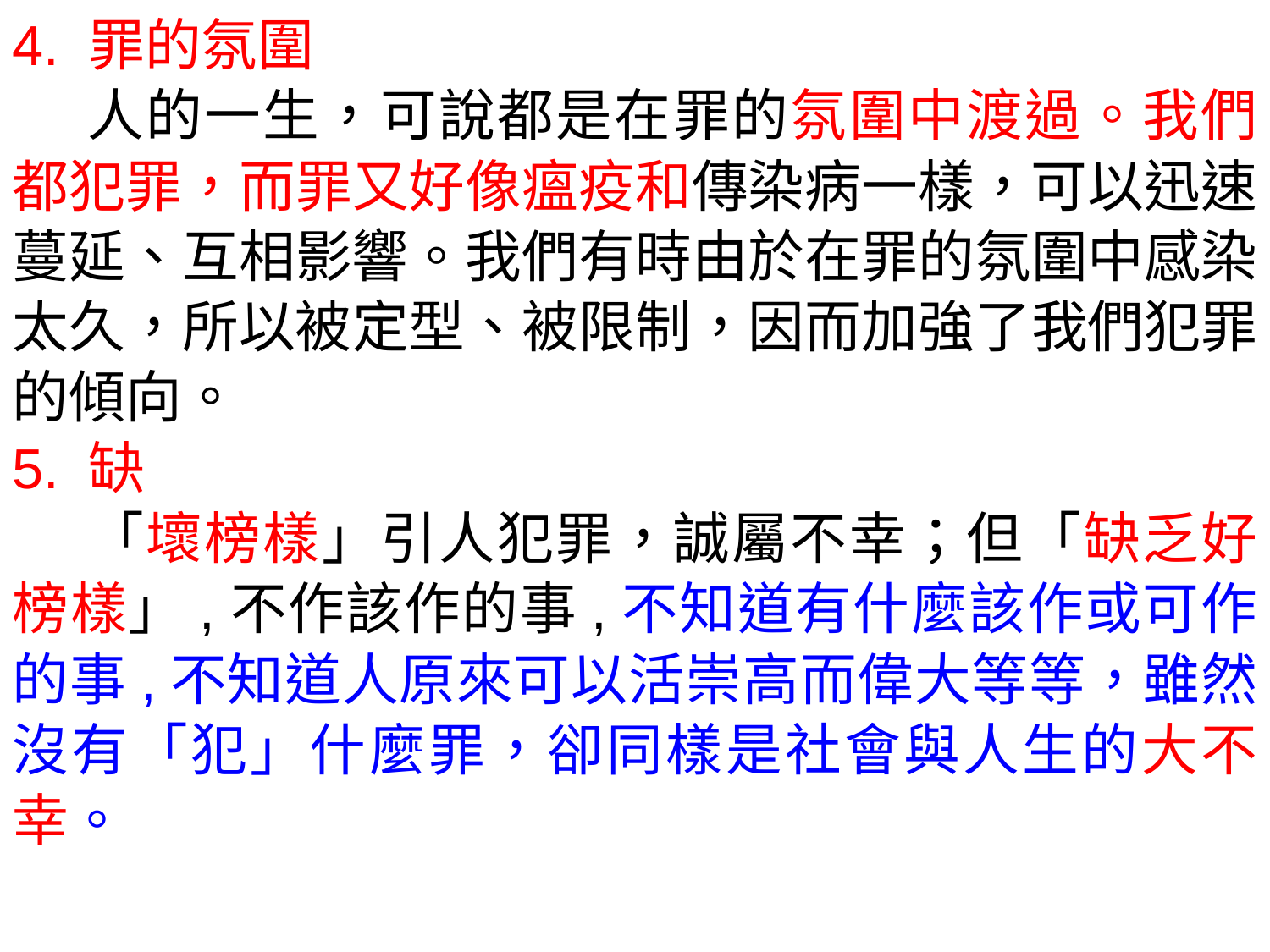

4. 罪的氛圍
    人的一生，可說都是在罪的氛圍中渡過。我們都犯罪，而罪又好像瘟疫和傳染病一樣，可以迅速蔓延、互相影響。我們有時由於在罪的氛圍中感染太久，所以被定型、被限制，因而加強了我們犯罪的傾向。
5. 缺
    「壞榜樣」引人犯罪，誠屬不幸；但「缺乏好榜樣」,不作該作的事,不知道有什麼該作或可作的事,不知道人原來可以活崇高而偉大等等，雖然沒有「犯」什麼罪，卻同樣是社會與人生的大不幸。